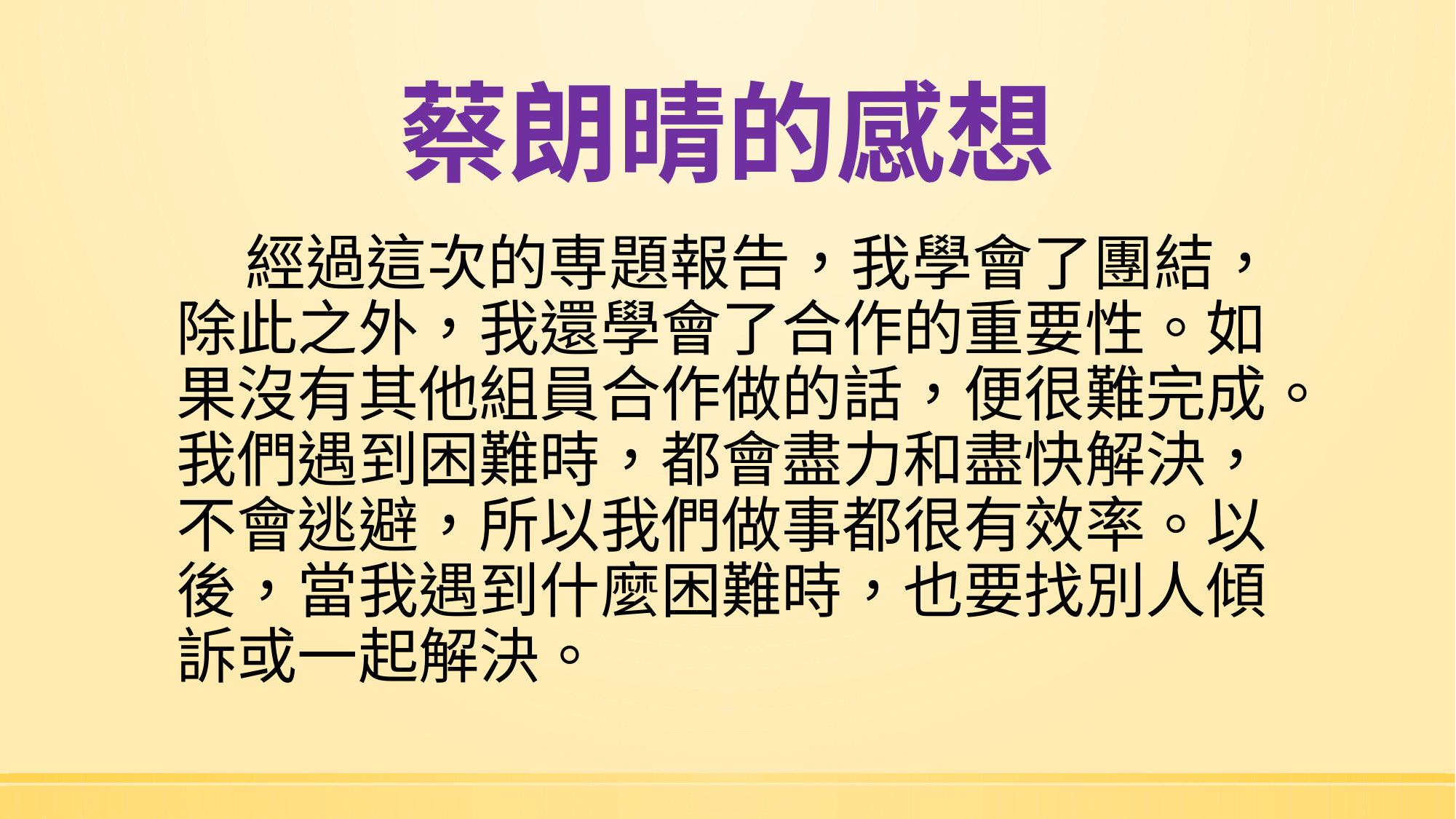

#
蔡朗晴的感想
    經過這次的専題報告，我學會了團結，除此之外，我還學會了合作的重要性。如果沒有其他組員合作做的話，便很難完成。我們遇到困難時，都會盡力和盡快解決，不會逃避，所以我們做事都很有效率。以後，當我遇到什麼困難時，也要找別人傾訴或一起解決。